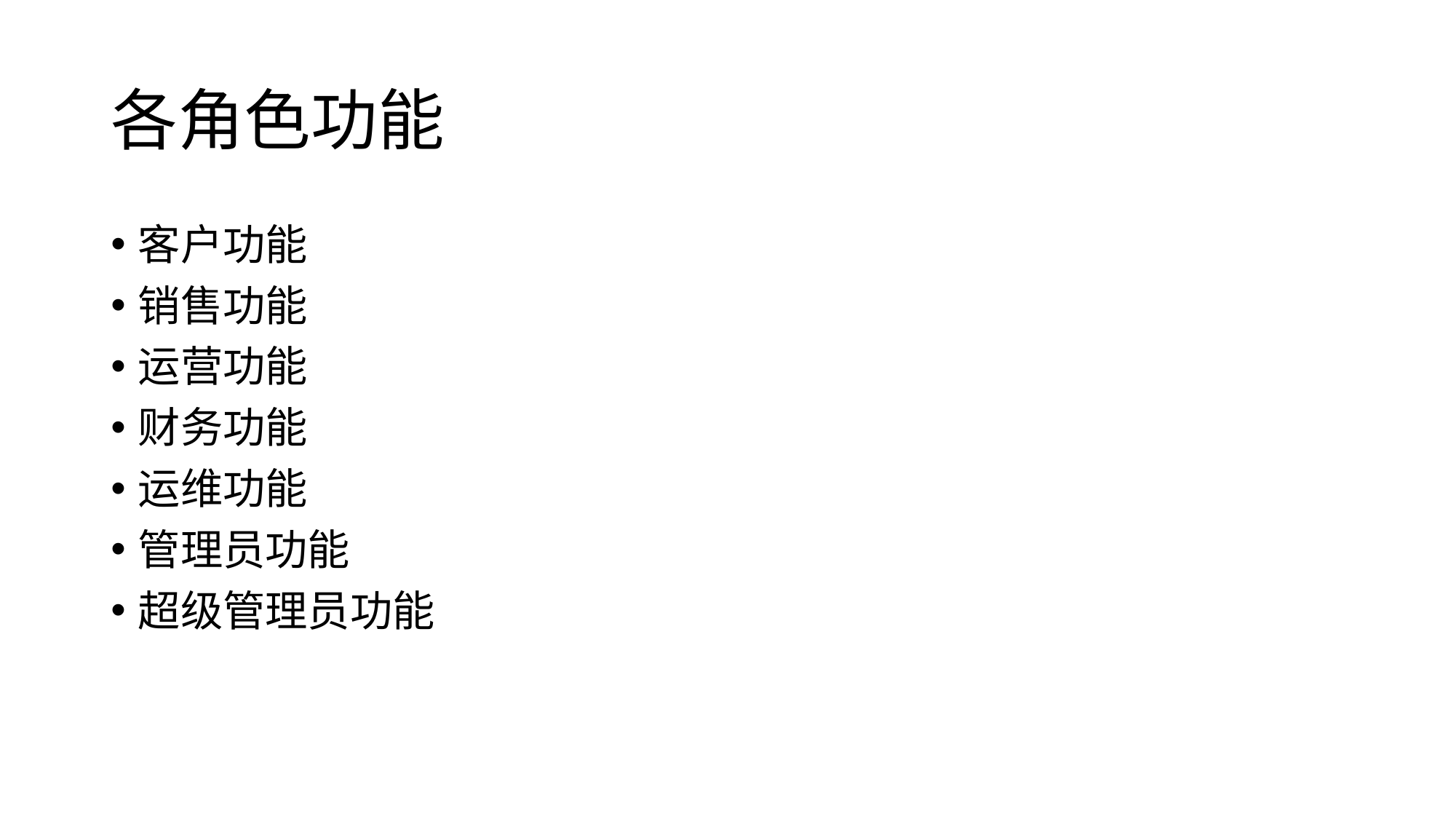

# 各角色功能
客户功能
销售功能
运营功能
财务功能
运维功能
管理员功能
超级管理员功能